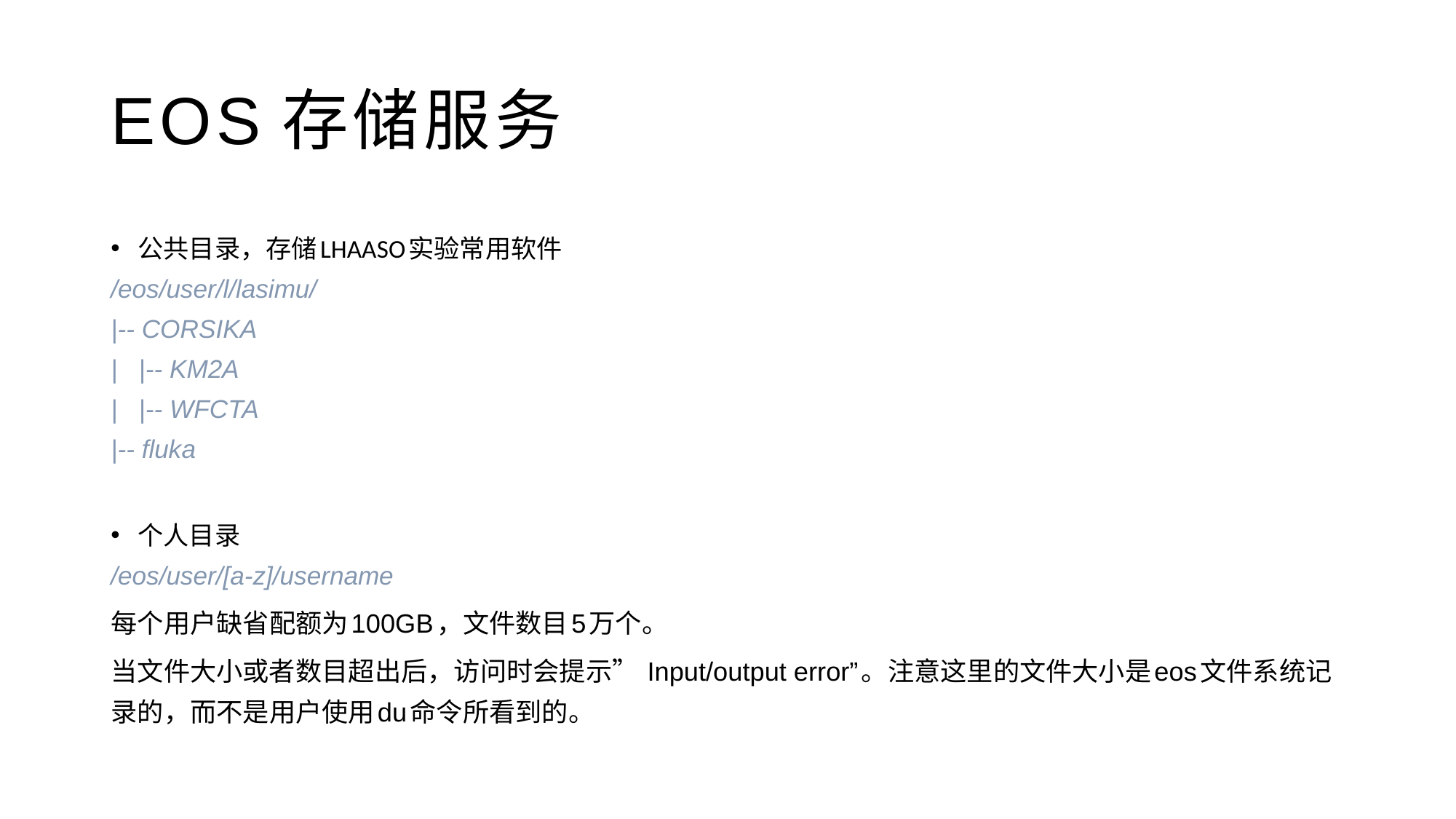

# EOS存储服务
公共目录，存储LHAASO实验常用软件
/eos/user/l/lasimu/
|-- CORSIKA
|   |-- KM2A
|   |-- WFCTA
|-- fluka

个人目录
/eos/user/[a-z]/username
每个用户缺省配额为100GB，文件数目5万个。
当文件大小或者数目超出后，访问时会提示” Input/output error”。注意这里的文件大小是eos文件系统记录的，而不是用户使用du命令所看到的。